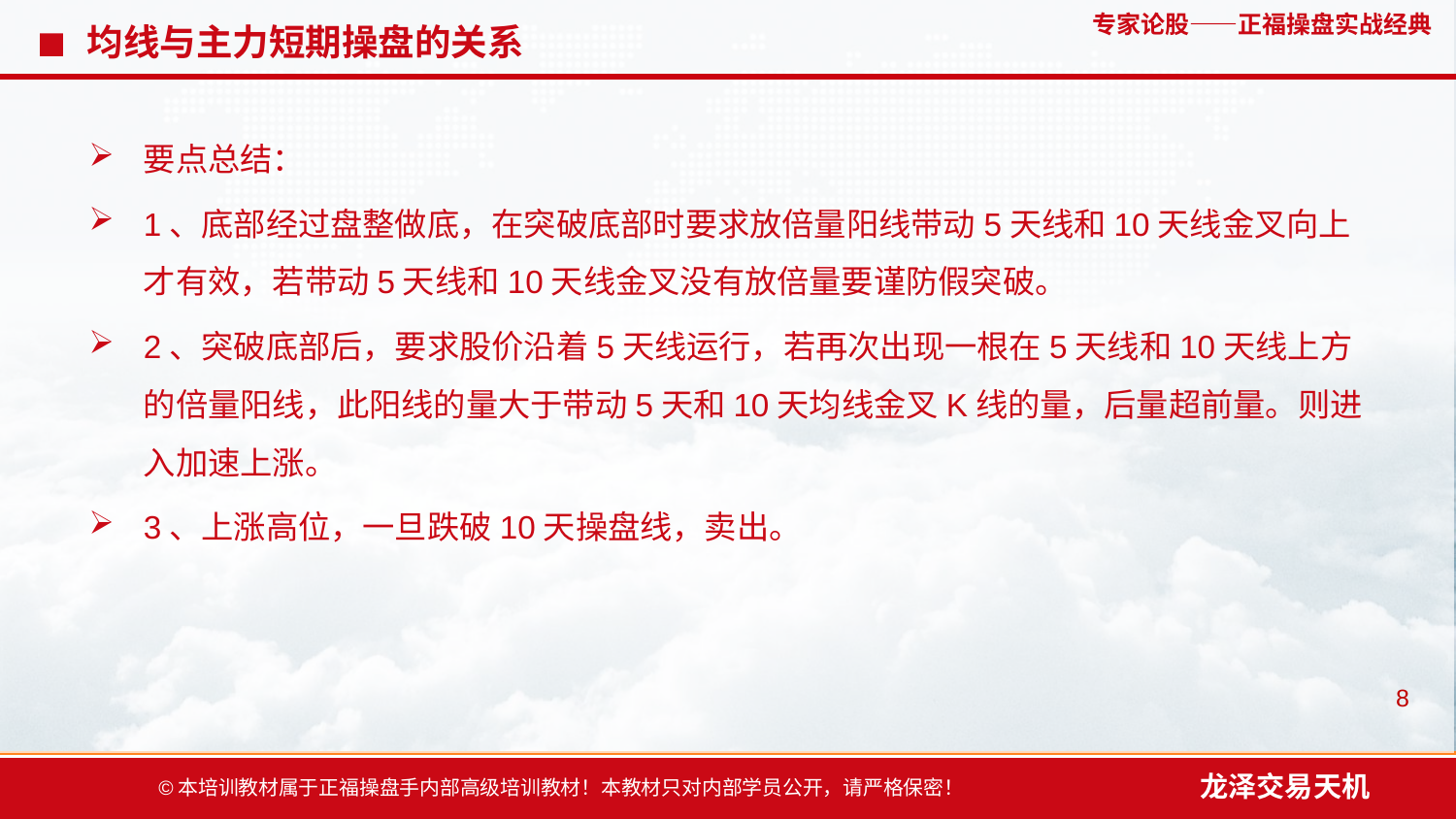

# 均线与主力短期操盘的关系
要点总结：
1、底部经过盘整做底，在突破底部时要求放倍量阳线带动5天线和10天线金叉向上才有效，若带动5天线和10天线金叉没有放倍量要谨防假突破。
2、突破底部后，要求股价沿着5天线运行，若再次出现一根在5天线和10天线上方的倍量阳线，此阳线的量大于带动5天和10天均线金叉K线的量，后量超前量。则进入加速上涨。
3、上涨高位，一旦跌破10天操盘线，卖出。